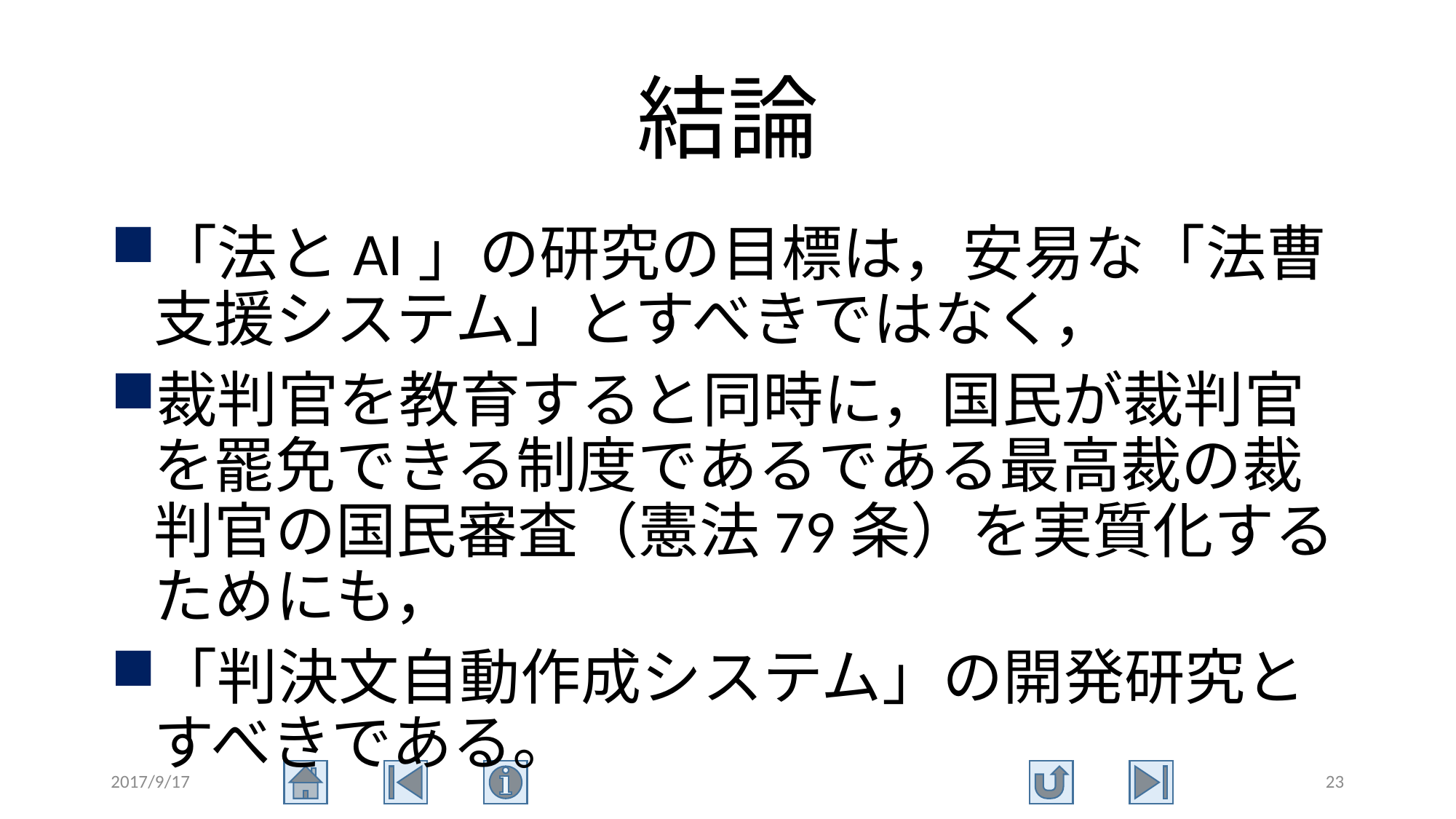

# 結論
「法とAI」の研究の目標は，安易な「法曹支援システム」とすべきではなく，
裁判官を教育すると同時に，国民が裁判官を罷免できる制度であるである最高裁の裁判官の国民審査（憲法79条）を実質化するためにも，
「判決文自動作成システム」の開発研究とすべきである。
2017/9/17
23